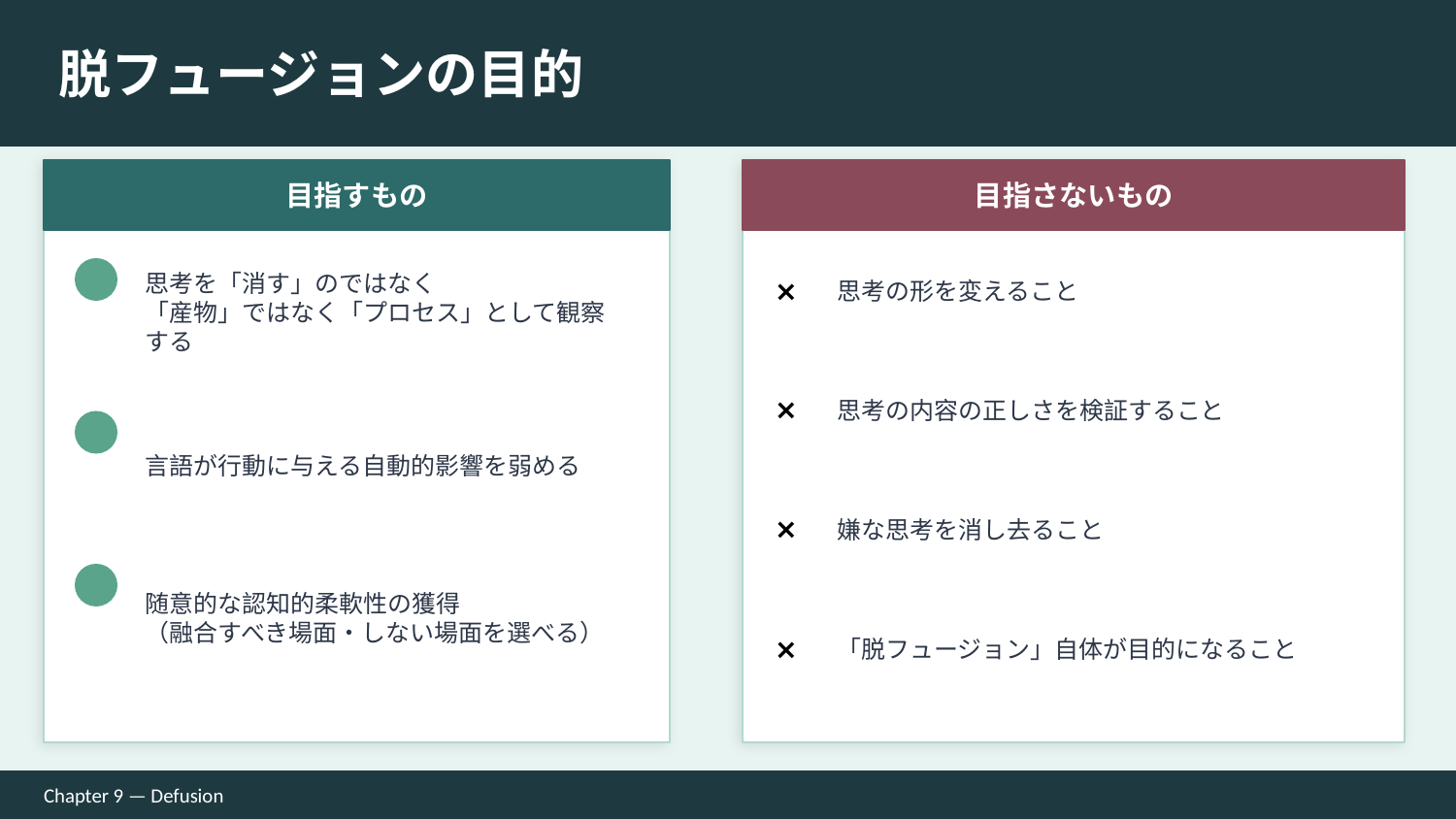

脱フュージョンの目的

目指すもの

目指さないもの
思考を「消す」のではなく
「産物」ではなく「プロセス」として観察する
❌
思考の形を変えること

❌
思考の内容の正しさを検証すること
言語が行動に与える自動的影響を弱める

❌
嫌な思考を消し去ること
随意的な認知的柔軟性の獲得
（融合すべき場面・しない場面を選べる）

❌
「脱フュージョン」自体が目的になること

Chapter 9 — Defusion